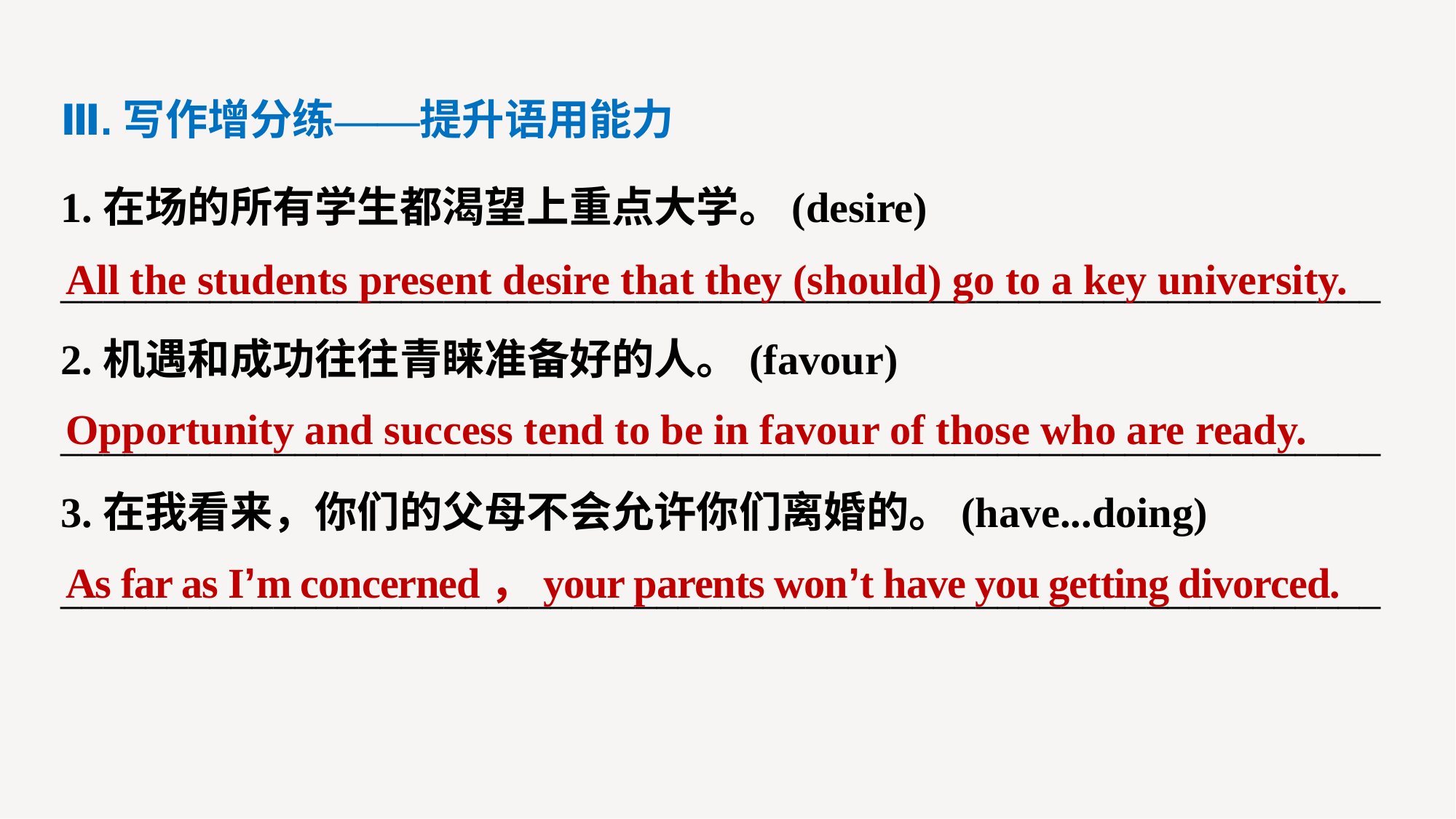

Ⅲ.写作增分练——提升语用能力
1.在场的所有学生都渴望上重点大学。(desire)
______________________________________________________________
2.机遇和成功往往青睐准备好的人。(favour)
______________________________________________________________
3.在我看来，你们的父母不会允许你们离婚的。(have...doing)
______________________________________________________________
All the students present desire that they (should) go to a key university.
Opportunity and success tend to be in favour of those who are ready.
As far as I’m concerned，your parents won’t have you getting divorced.